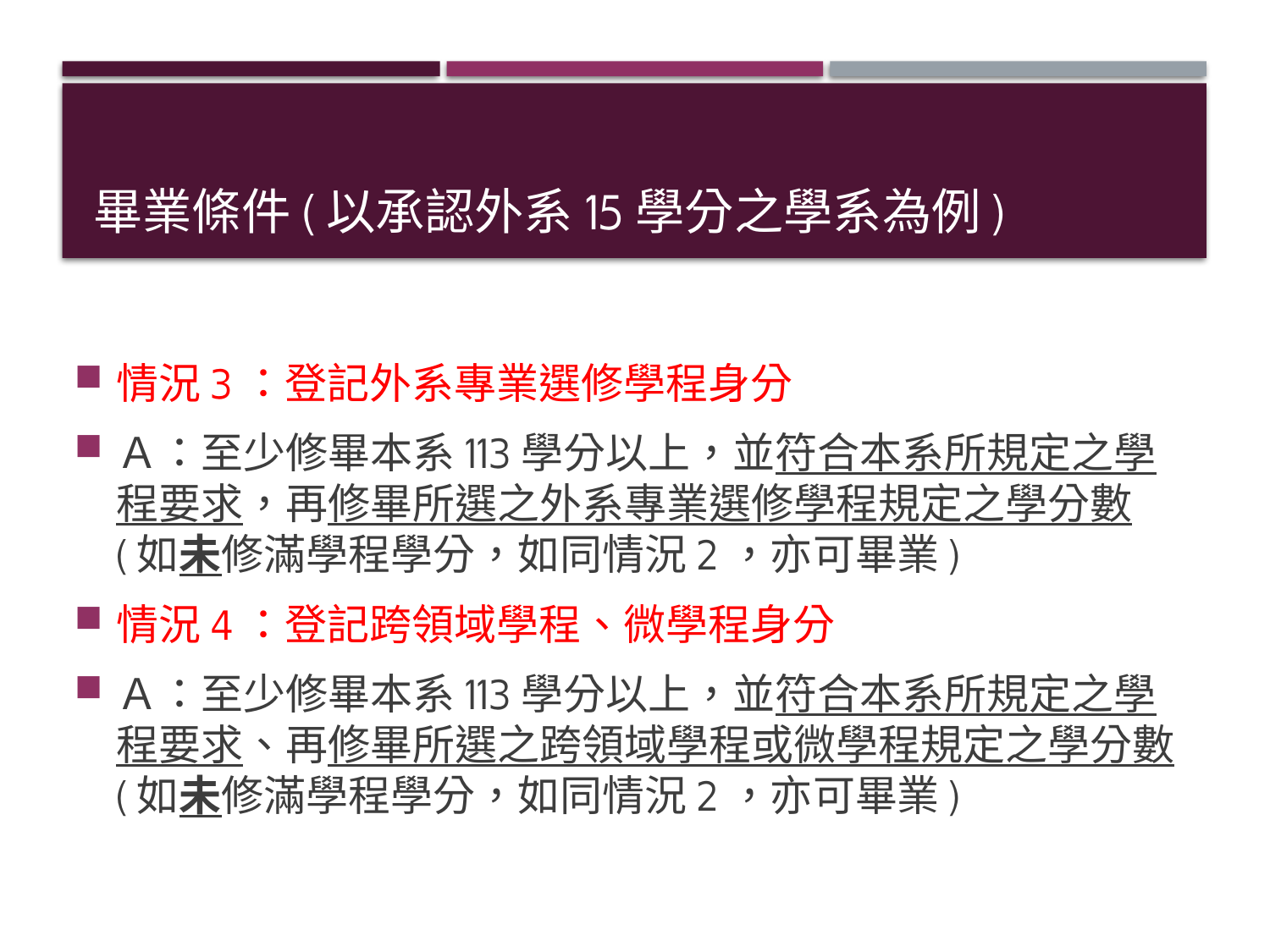

# 畢業條件(以承認外系15學分之學系為例)
情況3：登記外系專業選修學程身分
Ａ：至少修畢本系113學分以上，並符合本系所規定之學程要求，再修畢所選之外系專業選修學程規定之學分數(如未修滿學程學分，如同情況2，亦可畢業)
情況4：登記跨領域學程、微學程身分
Ａ：至少修畢本系113學分以上，並符合本系所規定之學程要求、再修畢所選之跨領域學程或微學程規定之學分數(如未修滿學程學分，如同情況2，亦可畢業)